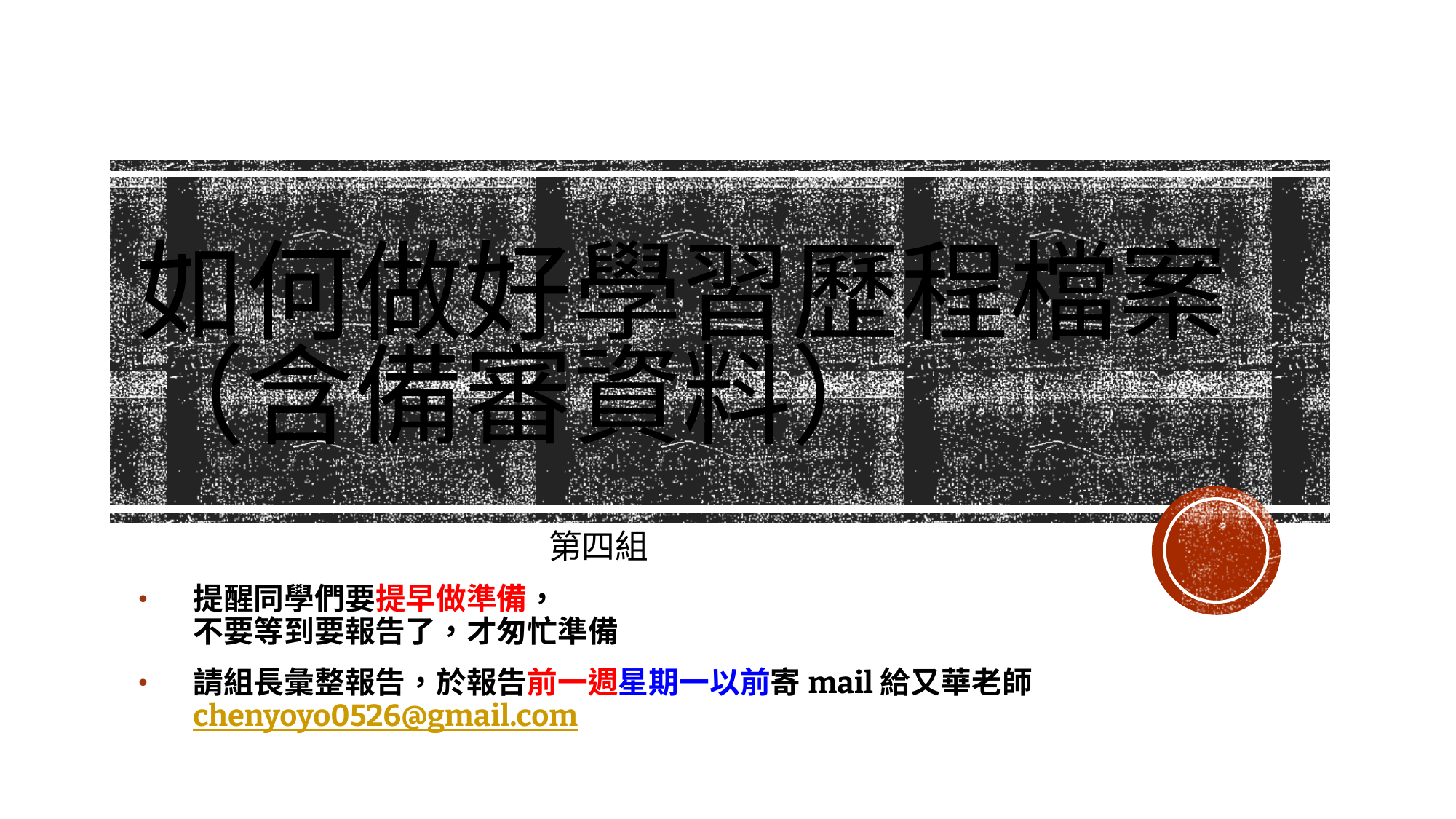

# 如何做好學習歷程檔案（含備審資料）
第四組
提醒同學們要提早做準備，
不要等到要報告了，才匆忙準備
請組長彙整報告，於報告前一週星期一以前寄mail給又華老師chenyoyo0526@gmail.com